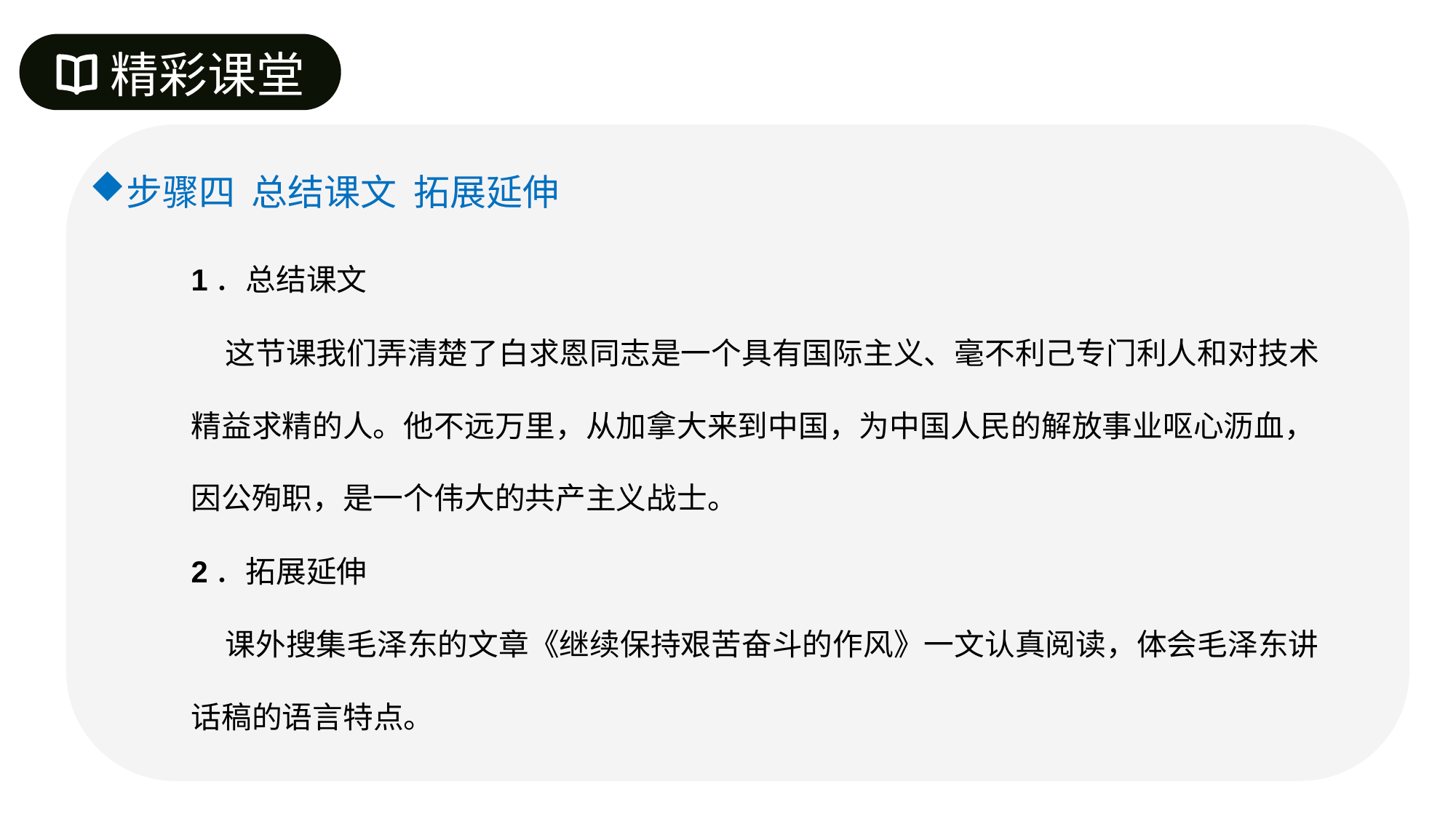

精彩课堂

步骤四  总结课文  拓展延伸
1．总结课文
    这节课我们弄清楚了白求恩同志是一个具有国际主义、毫不利己专门利人和对技术精益求精的人。他不远万里，从加拿大来到中国，为中国人民的解放事业呕心沥血，因公殉职，是一个伟大的共产主义战士。
2．拓展延伸
    课外搜集毛泽东的文章《继续保持艰苦奋斗的作风》一文认真阅读，体会毛泽东讲话稿的语言特点。